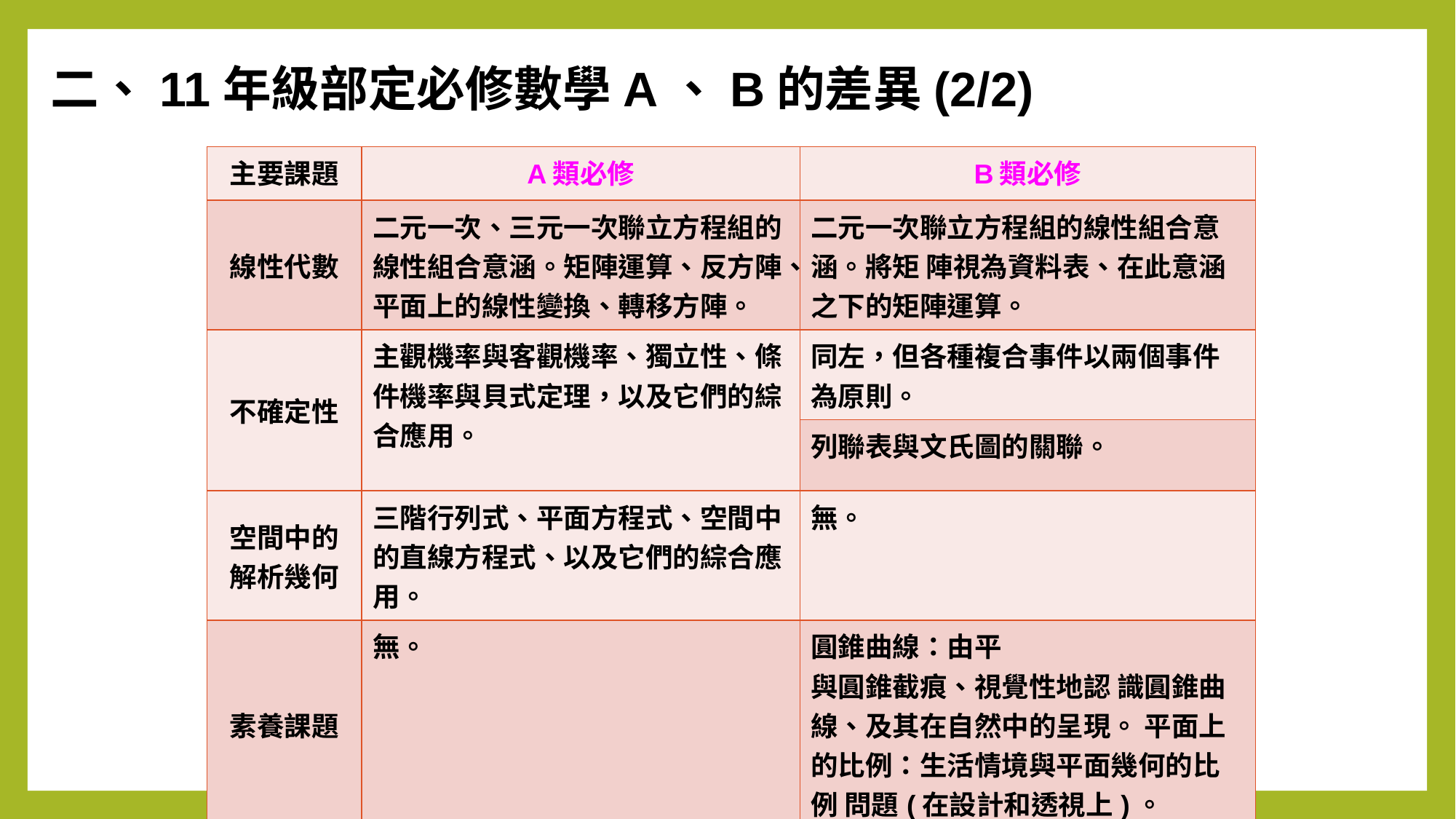

# 二、11年級部定必修數學A、B的差異(2/2)
| 主要課題 | A類必修 | B類必修 |
| --- | --- | --- |
| 線性代數 | 二元一次、三元一次聯立方程組的線性組合意涵。矩陣運算、反方陣、平面上的線性變換、轉移方陣。 | 二元一次聯立方程組的線性組合意涵。將矩 陣視為資料表、在此意涵之下的矩陣運算。 |
| 不確定性 | 主觀機率與客觀機率、獨立性、條件機率與貝式定理，以及它們的綜合應用。 | 同左，但各種複合事件以兩個事件為原則。 |
|  |  | 列聯表與文氏圖的關聯。 |
| 空間中的 解析幾何 | 三階行列式、平面方程式、空間中的直線方程式、以及它們的綜合應用。 | 無。 |
| 素養課題 | 無。 | 圓錐曲線：由平 與圓錐截痕、視覺性地認 識圓錐曲線、及其在自然中的呈現。 平面上的比例：生活情境與平面幾何的比例 問題(在設計和透視上)。 |